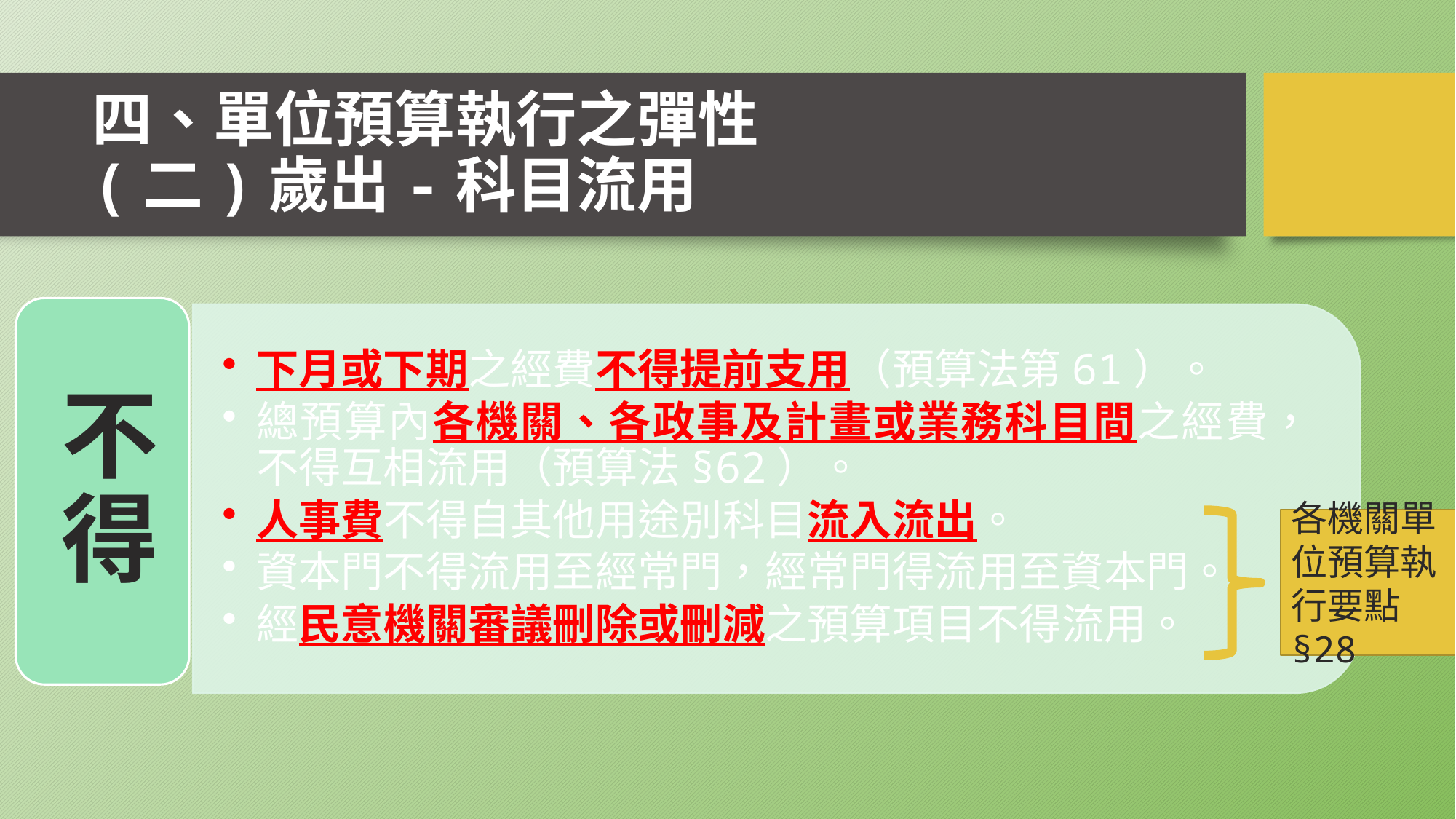

# 四、單位預算執行之彈性 (二)歲出-科目流用
下月或下期之經費不得提前支用（預算法第61）。
總預算內各機關、各政事及計畫或業務科目間之經費，不得互相流用（預算法§62）。
人事費不得自其他用途別科目流入流出。
資本門不得流用至經常門，經常門得流用至資本門。
經民意機關審議刪除或刪減之預算項目不得流用。
不得
各機關單位預算執行要點§28